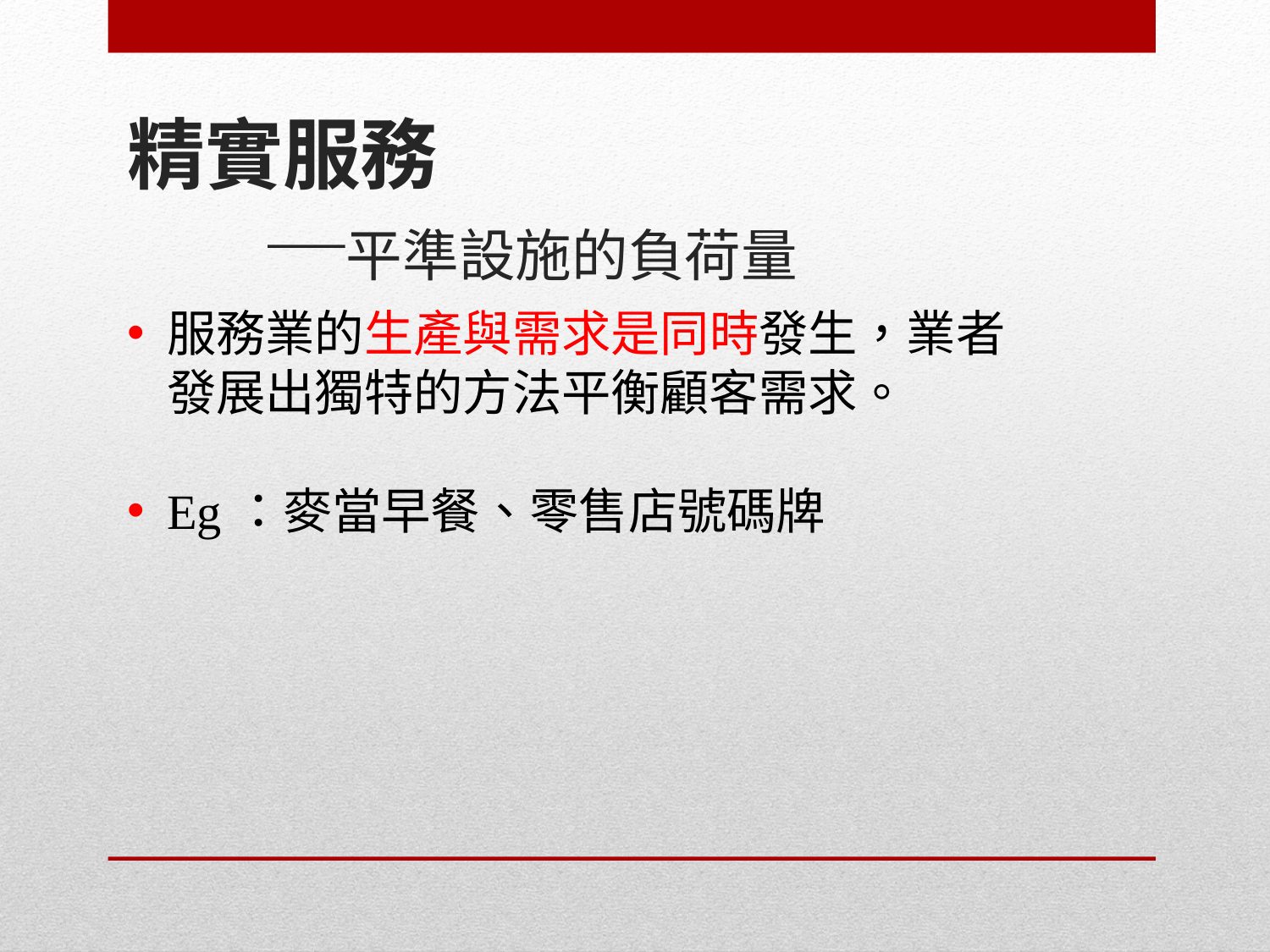

# 精實服務 ─平準設施的負荷量
服務業的生產與需求是同時發生，業者發展出獨特的方法平衡顧客需求。

Eg：麥當早餐、零售店號碼牌